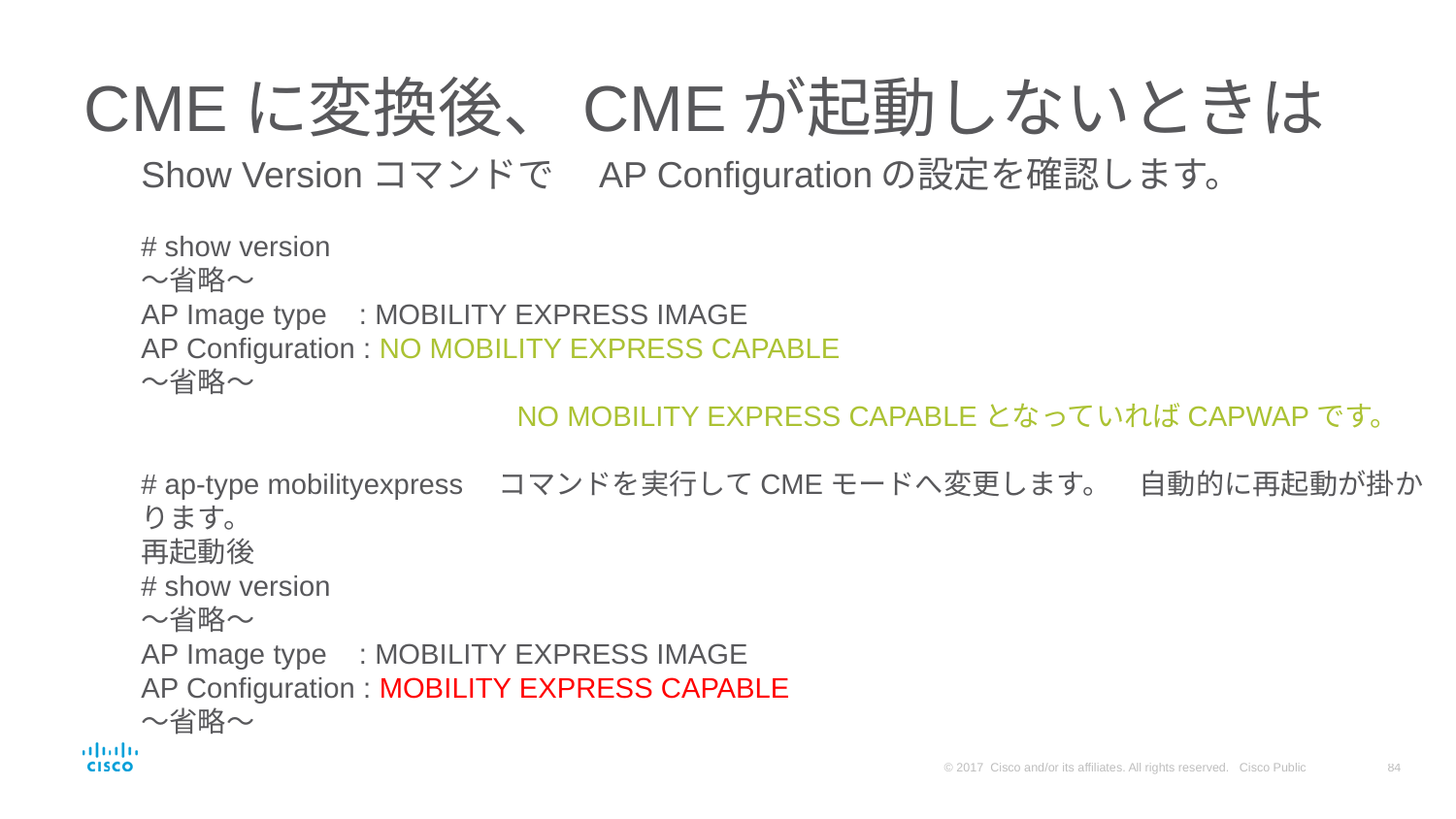

# CMEに変換後、CMEが起動しないときは
Show Versionコマンドで　AP Configurationの設定を確認します。

# show version
～省略～
AP Image type    : MOBILITY EXPRESS IMAGE
AP Configuration : NO MOBILITY EXPRESS CAPABLE
～省略～
　　　　　　　　　　　　　NO MOBILITY EXPRESS CAPABLEとなっていればCAPWAPです。

# ap-type mobilityexpress　コマンドを実行してCMEモードへ変更します。　自動的に再起動が掛かります。
再起動後
# show version
～省略～
AP Image type    : MOBILITY EXPRESS IMAGE
AP Configuration : MOBILITY EXPRESS CAPABLE
～省略～